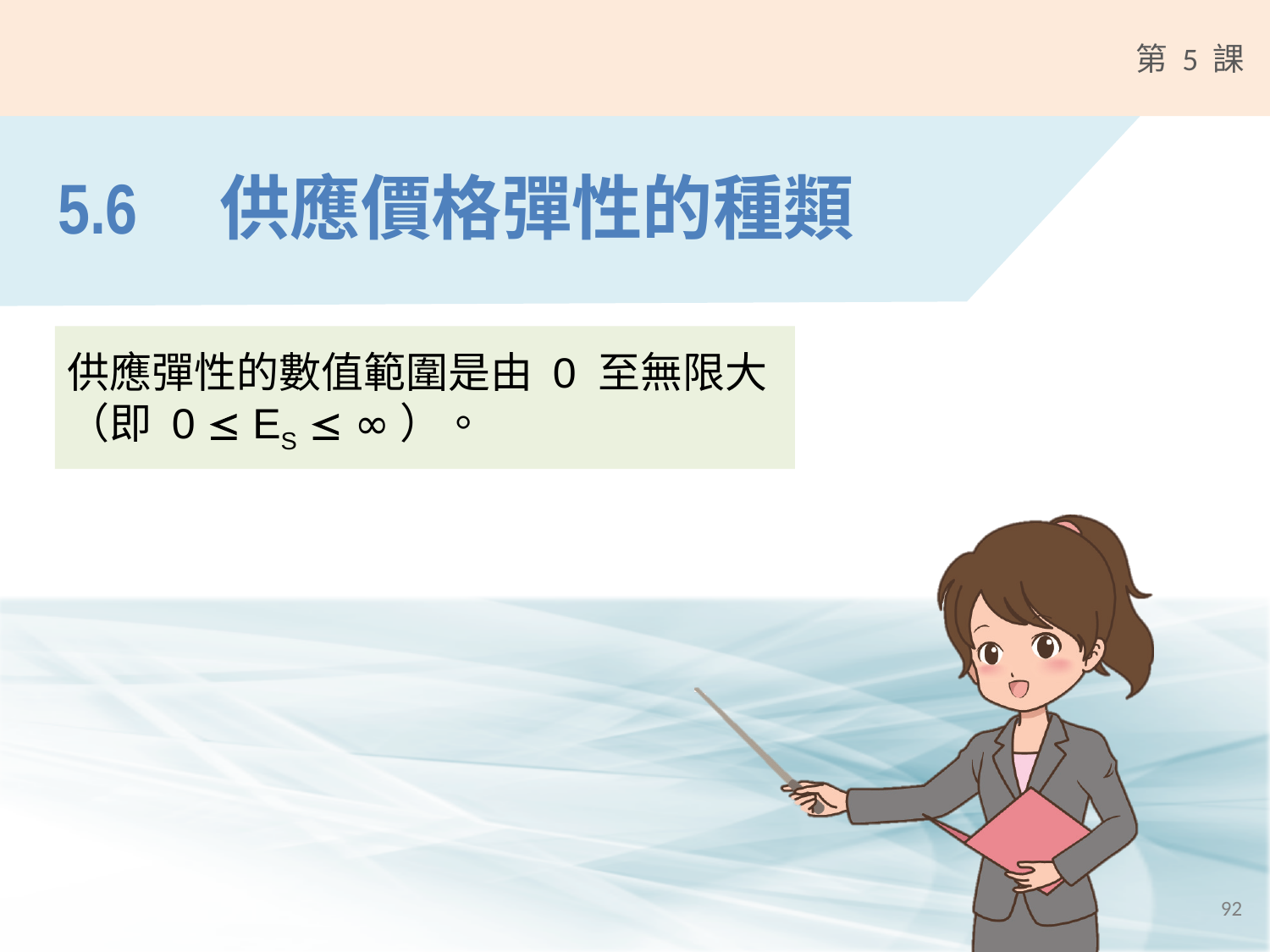

# 5.6	供應價格彈性的種類
供應彈性的數值範圍是由 0 至無限大
（即 0 ≤ ES ≤ ∞）。
92